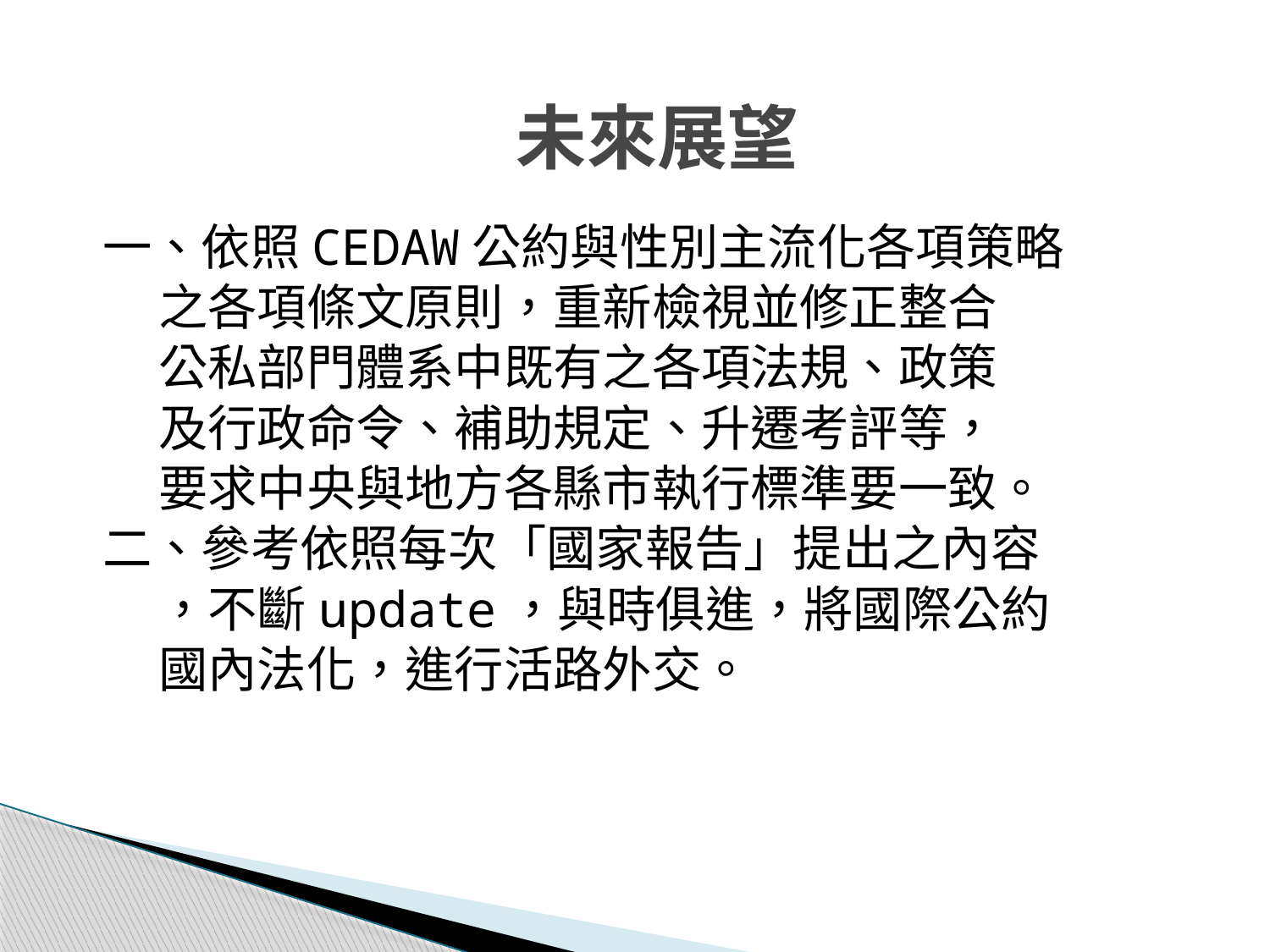

# 未來展望
一、依照CEDAW公約與性別主流化各項策略
    之各項條文原則，重新檢視並修正整合
    公私部門體系中既有之各項法規、政策
    及行政命令、補助規定、升遷考評等，
    要求中央與地方各縣市執行標準要一致。
二、參考依照每次「國家報告」提出之內容
    ，不斷update，與時俱進，將國際公約
    國內法化，進行活路外交。